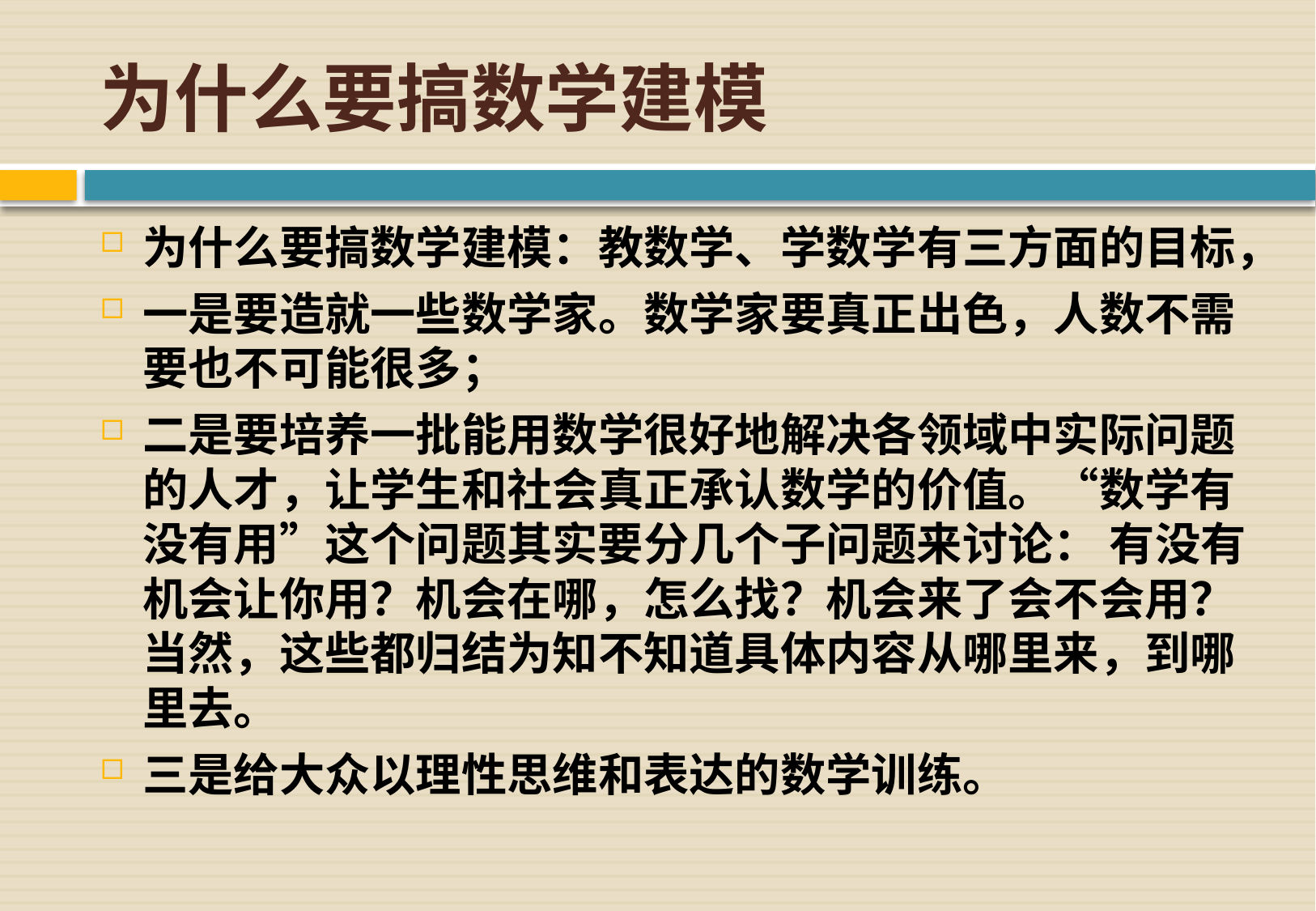

# 为什么要搞数学建模
为什么要搞数学建模：教数学、学数学有三方面的目标，
一是要造就一些数学家。数学家要真正出色，人数不需要也不可能很多；
二是要培养一批能用数学很好地解决各领域中实际问题的人才，让学生和社会真正承认数学的价值。“数学有没有用”这个问题其实要分几个子问题来讨论： 有没有机会让你用？机会在哪，怎么找？机会来了会不会用？当然，这些都归结为知不知道具体内容从哪里来，到哪里去。
三是给大众以理性思维和表达的数学训练。